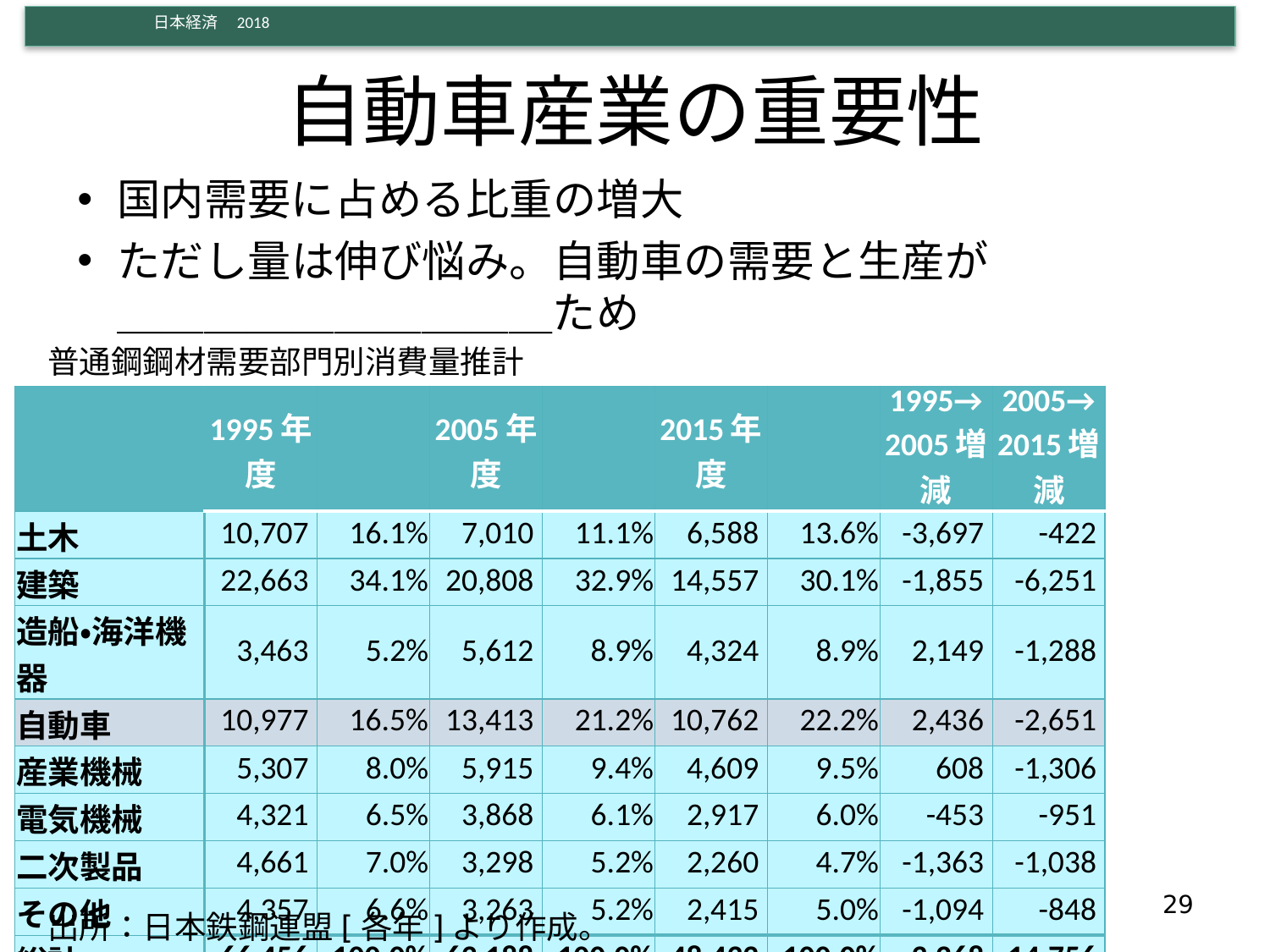

# 自動車産業の重要性
国内需要に占める比重の増大
ただし量は伸び悩み。自動車の需要と生産が
＿＿＿＿＿＿＿＿＿＿ため
普通鋼鋼材需要部門別消費量推計
|  | 1995年度 |  | 2005年度 |  | 2015年度 |  | 1995→ 2005増減 | 2005→ 2015増減 |
| --- | --- | --- | --- | --- | --- | --- | --- | --- |
| 土木 | 10,707 | 16.1% | 7,010 | 11.1% | 6,588 | 13.6% | -3,697 | -422 |
| 建築 | 22,663 | 34.1% | 20,808 | 32.9% | 14,557 | 30.1% | -1,855 | -6,251 |
| 造船・海洋機器 | 3,463 | 5.2% | 5,612 | 8.9% | 4,324 | 8.9% | 2,149 | -1,288 |
| 自動車 | 10,977 | 16.5% | 13,413 | 21.2% | 10,762 | 22.2% | 2,436 | -2,651 |
| 産業機械 | 5,307 | 8.0% | 5,915 | 9.4% | 4,609 | 9.5% | 608 | -1,306 |
| 電気機械 | 4,321 | 6.5% | 3,868 | 6.1% | 2,917 | 6.0% | -453 | -951 |
| 二次製品 | 4,661 | 7.0% | 3,298 | 5.2% | 2,260 | 4.7% | -1,363 | -1,038 |
| その他 | 4,357 | 6.6% | 3,263 | 5.2% | 2,415 | 5.0% | -1,094 | -848 |
| 総計 | 66,456 | 100.0% | 63,188 | 100.0% | 48,432 | 100.0% | -3,268 | -14,756 |
29
出所：日本鉄鋼連盟[各年]より作成。